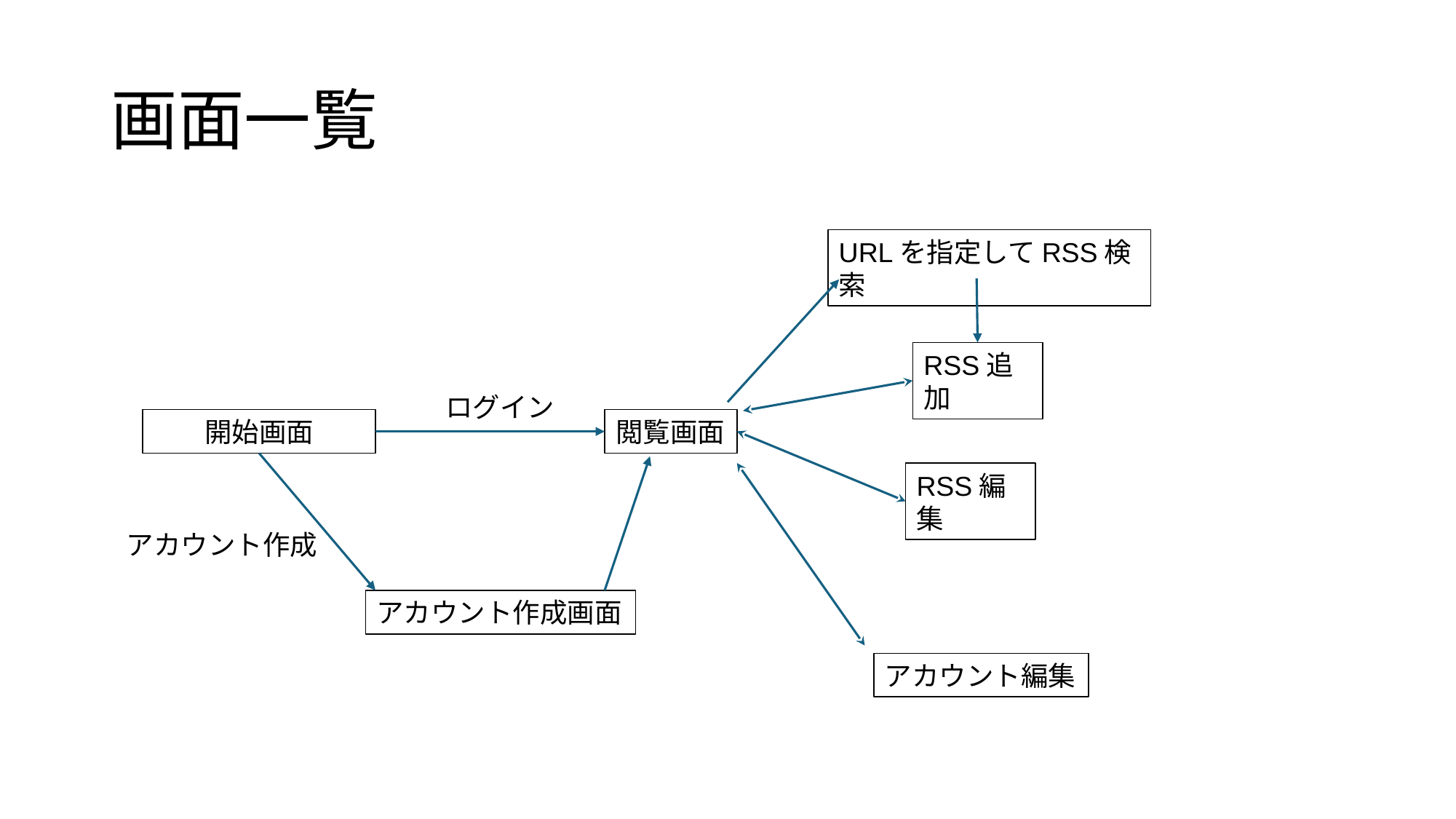

# 画面一覧
URLを指定してRSS検索
RSS追加
ログイン
開始画面
閲覧画面
RSS編集
アカウント作成
アカウント作成画面
アカウント編集